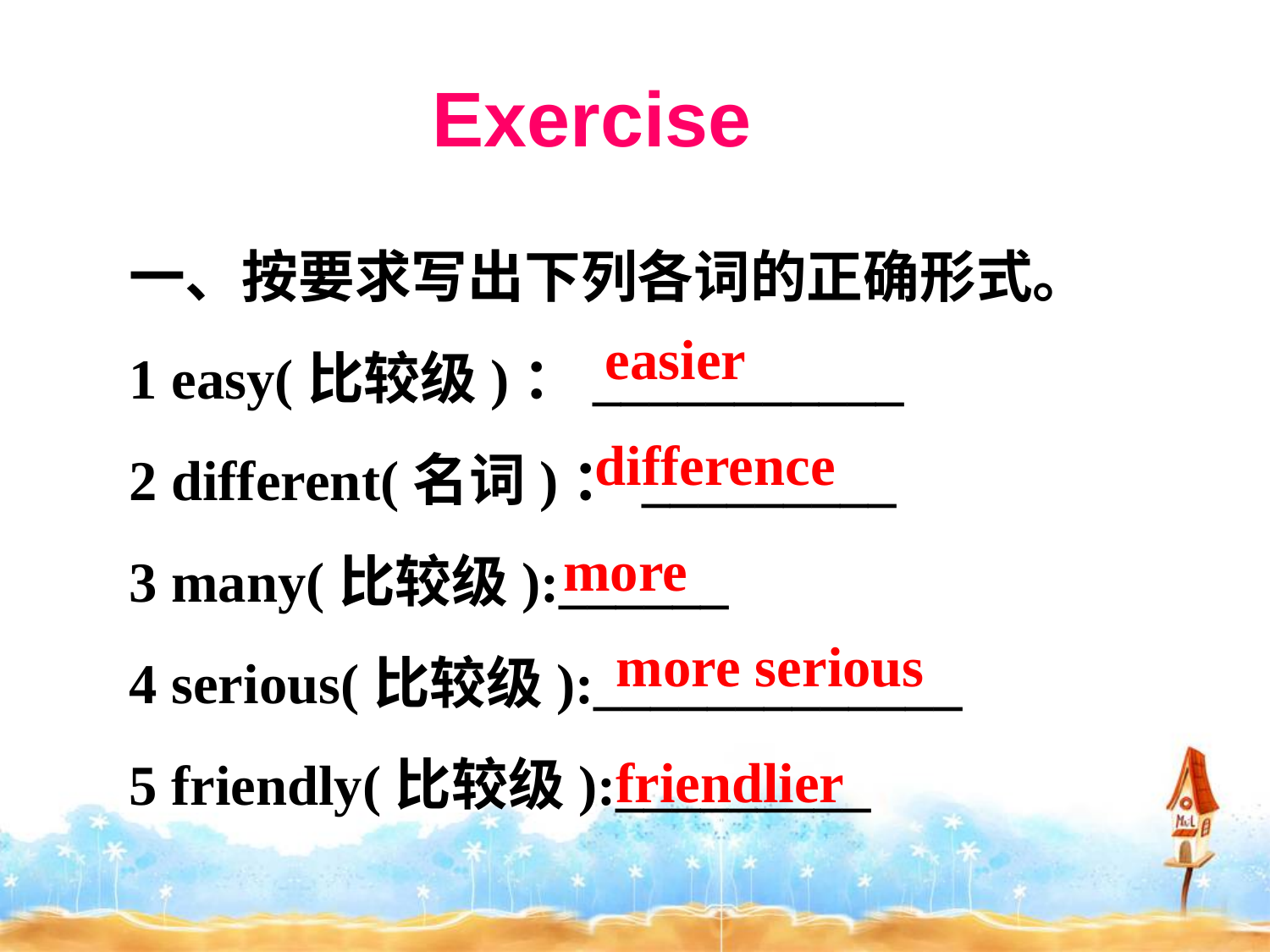

Exercise
一、按要求写出下列各词的正确形式。
1 easy(比较级)：___________
2 different(名词)：_________
3 many(比较级):______
4 serious(比较级):_____________
5 friendly(比较级):_________

easier
difference
more
more serious
friendlier